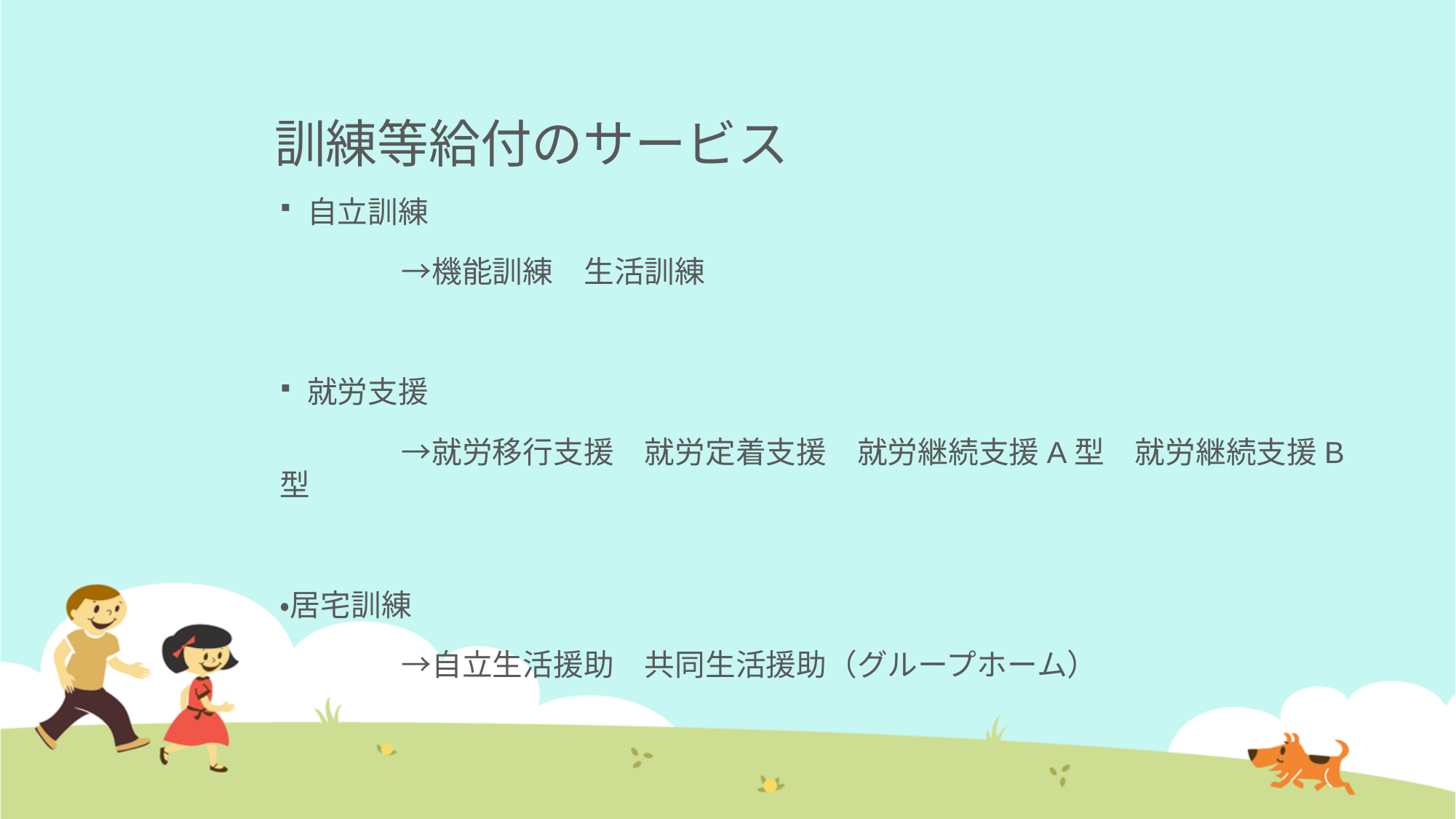

# 訓練等給付のサービス
自立訓練
　　　　→機能訓練　生活訓練

就労支援
　　　　→就労移行支援　就労定着支援　就労継続支援A型　就労継続支援B型

・居宅訓練
　　　　→自立生活援助　共同生活援助（グループホーム）